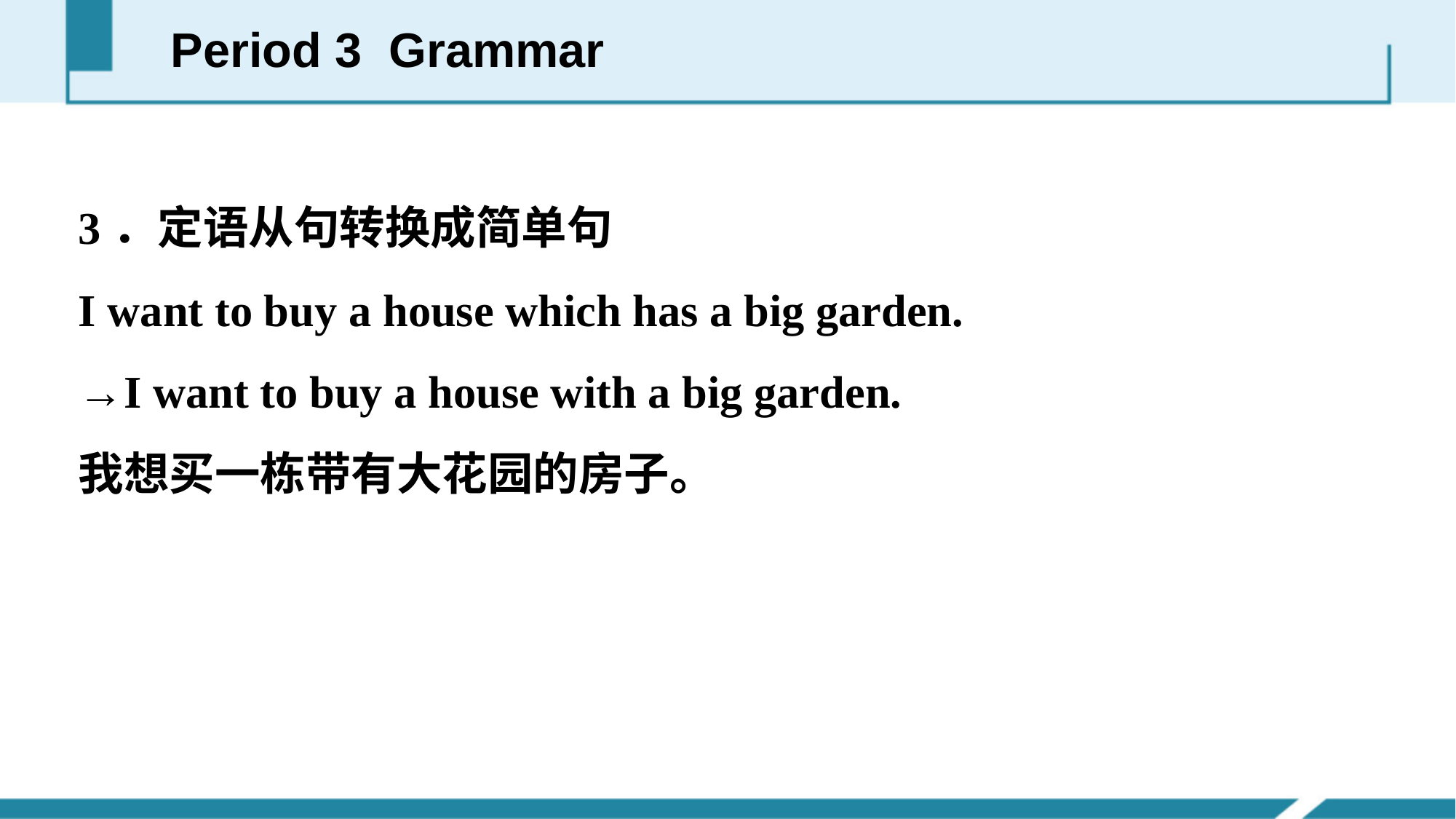

Period 3  Grammar
3．定语从句转换成简单句
I want to buy a house which has a big garden.
→I want to buy a house with a big garden.
我想买一栋带有大花园的房子。